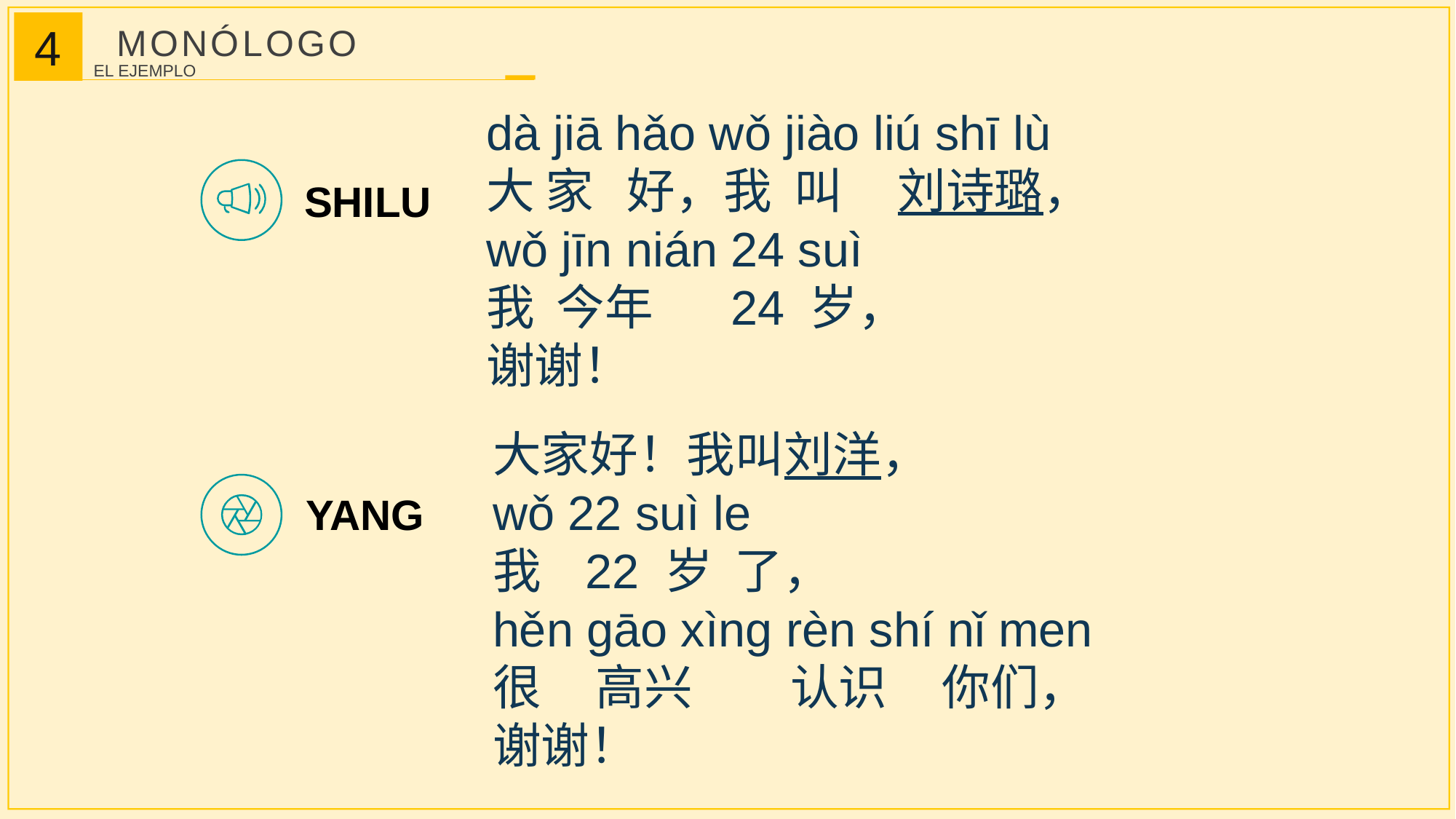

MONÓLOGO
4
EL EJEMPLO

dà jiā hǎo wǒ jiào liú shī lù
大 家   好，我  叫     刘诗璐，
wǒ jīn nián 24 suì
我  今年      24 岁，
谢谢！

SHILU
大家好！我叫刘洋，
wǒ 22 suì le
我   22 岁  了，
hěn gāo xìng rèn shí nǐ men
很     高兴         认识     你们，
谢谢！

YANG